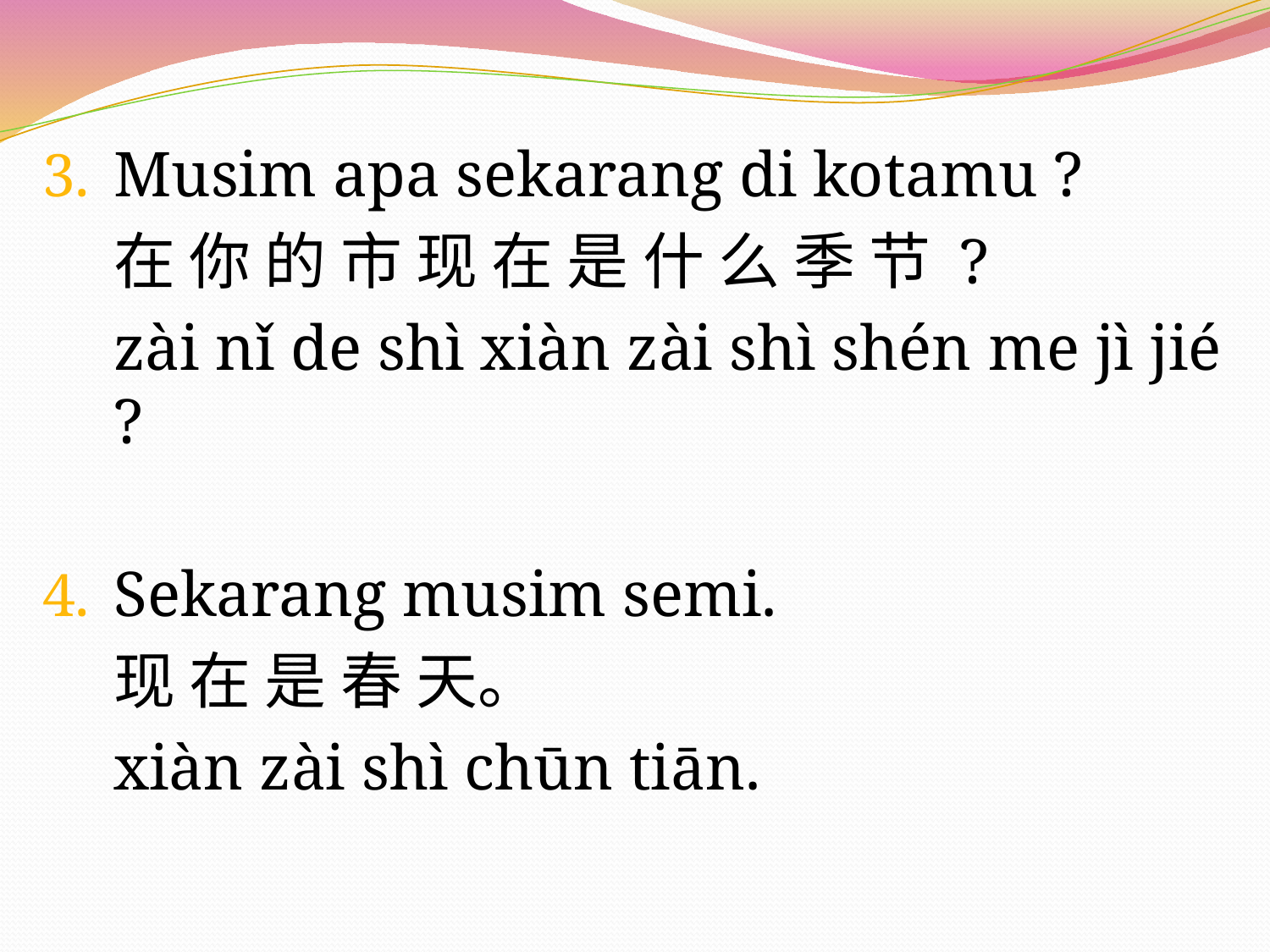

Musim apa sekarang di kotamu ?
	在 你 的 市 现 在 是 什 么 季 节 ?
	zài nǐ de shì xiàn zài shì shén me jì jié ?

Sekarang musim semi.
	现 在 是 春 天。
	xiàn zài shì chūn tiān.